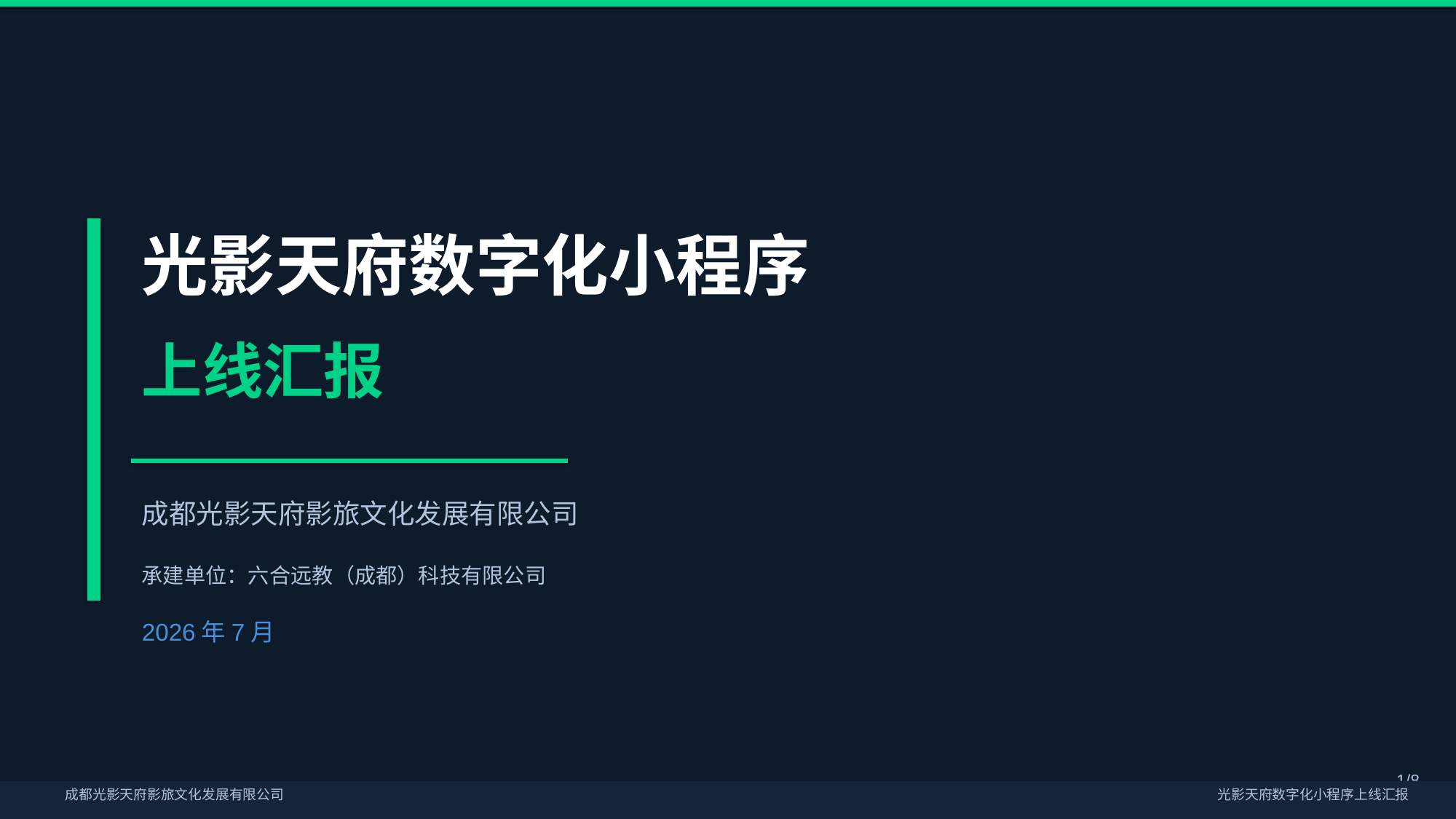

光影天府数字化小程序
上线汇报

成都光影天府影旅文化发展有限公司
承建单位：六合远教（成都）科技有限公司
2026年7月
1/8

成都光影天府影旅文化发展有限公司
光影天府数字化小程序上线汇报